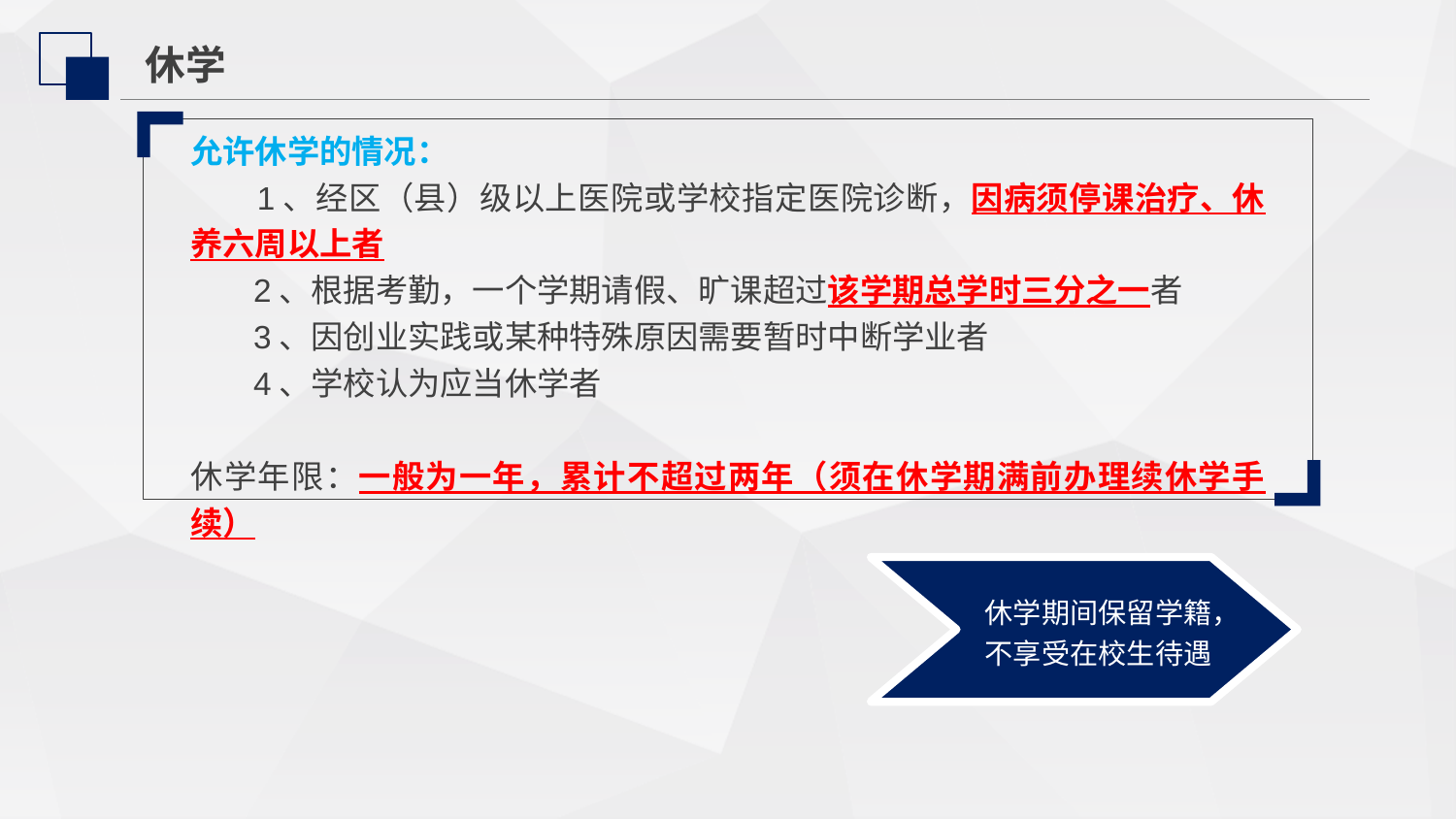

休学

允许休学的情况：
       1、经区（县）级以上医院或学校指定医院诊断，因病须停课治疗、休养六周以上者
       2、根据考勤，一个学期请假、旷课超过该学期总学时三分之一者
       3、因创业实践或某种特殊原因需要暂时中断学业者
       4、学校认为应当休学者

休学年限：一般为一年，累计不超过两年（须在休学期满前办理续休学手续）

休学期间保留学籍，不享受在校生待遇